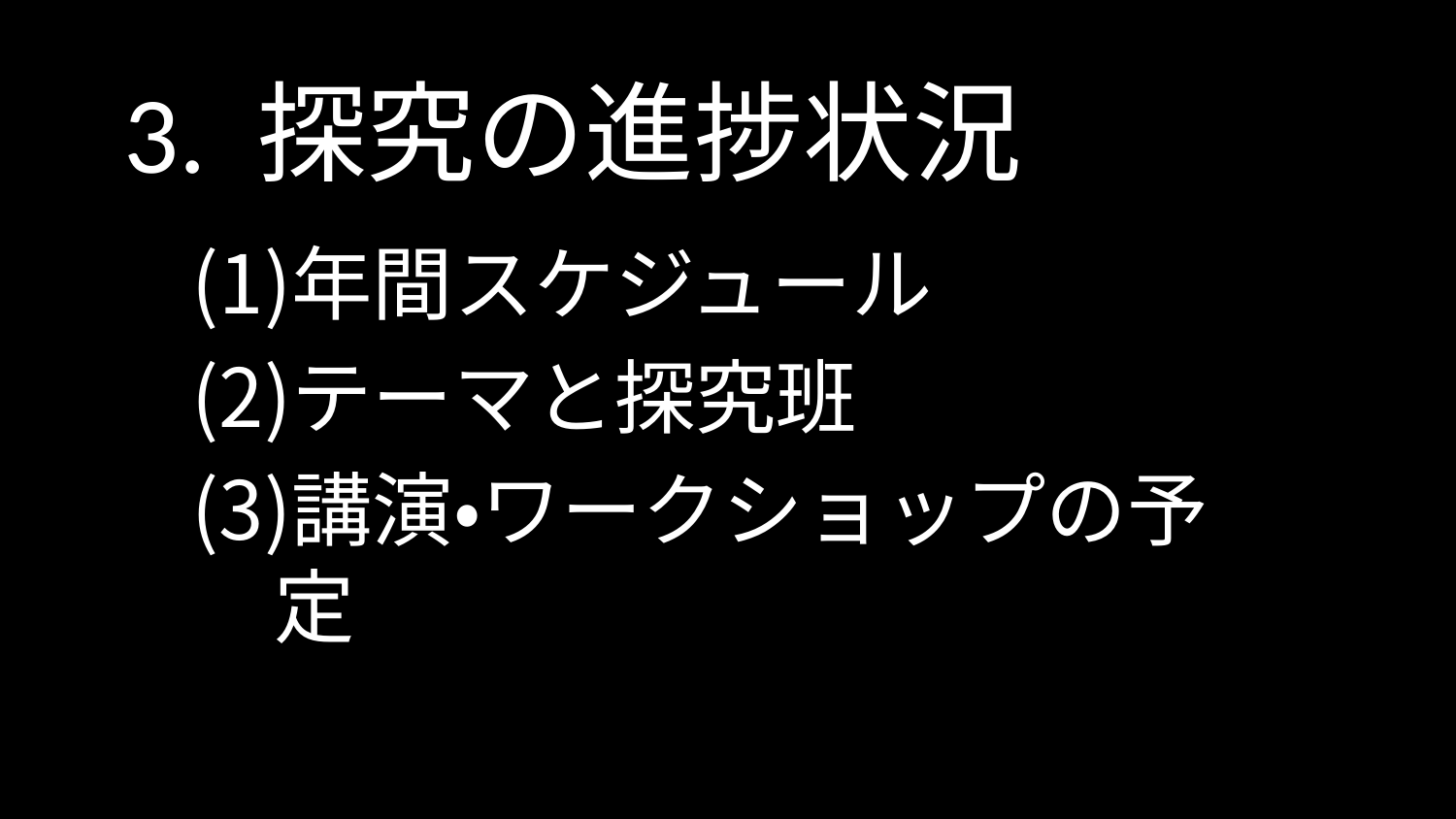

# 3. 探究の進捗状況

年間スケジュール
テーマと探究班
講演・ワークショップの予定